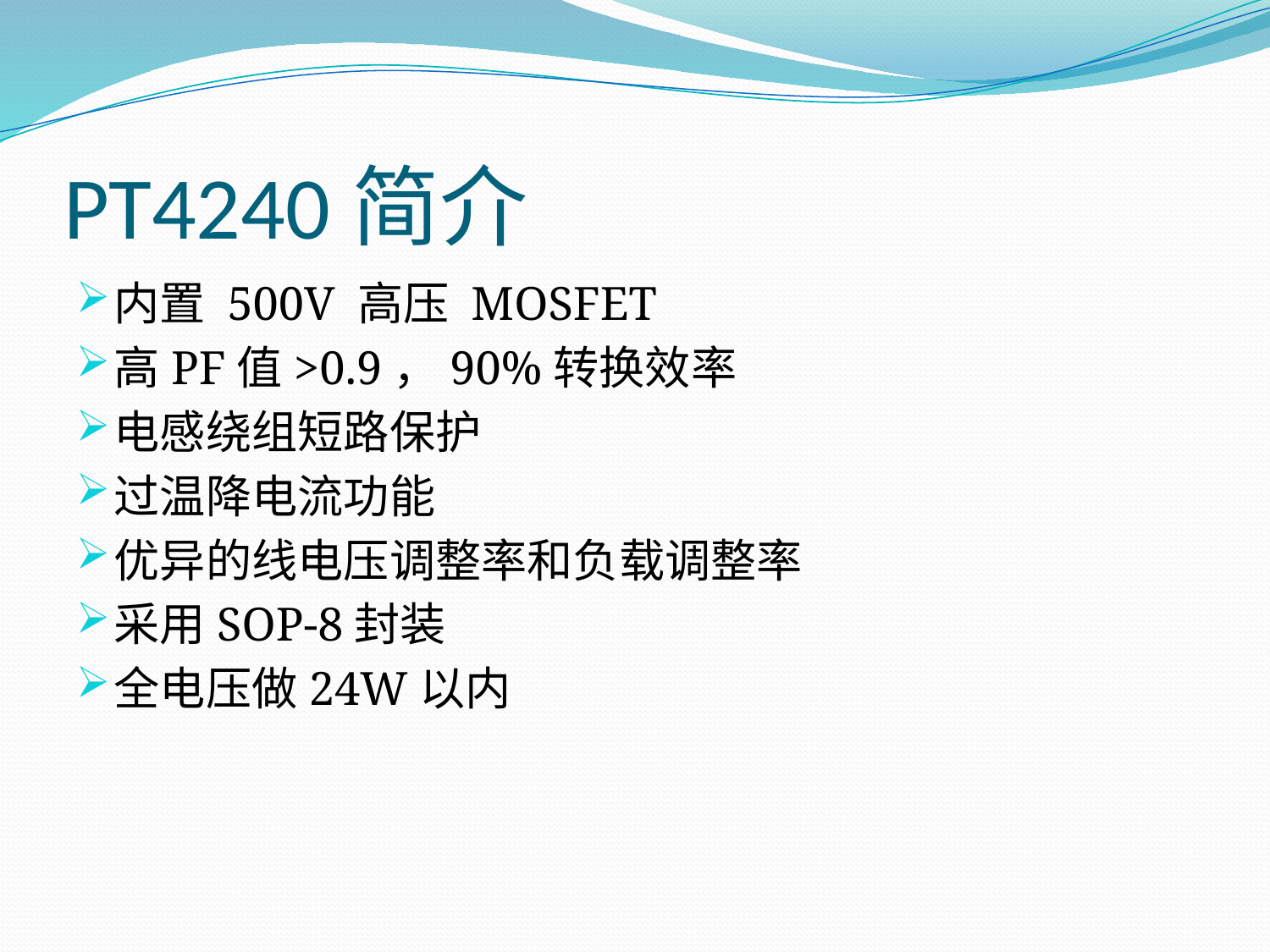

# PT4240简介
内置 500V 高压 MOSFET
高PF值>0.9，90%转换效率
电感绕组短路保护
过温降电流功能
优异的线电压调整率和负载调整率
采用SOP-8封装
全电压做24W以内